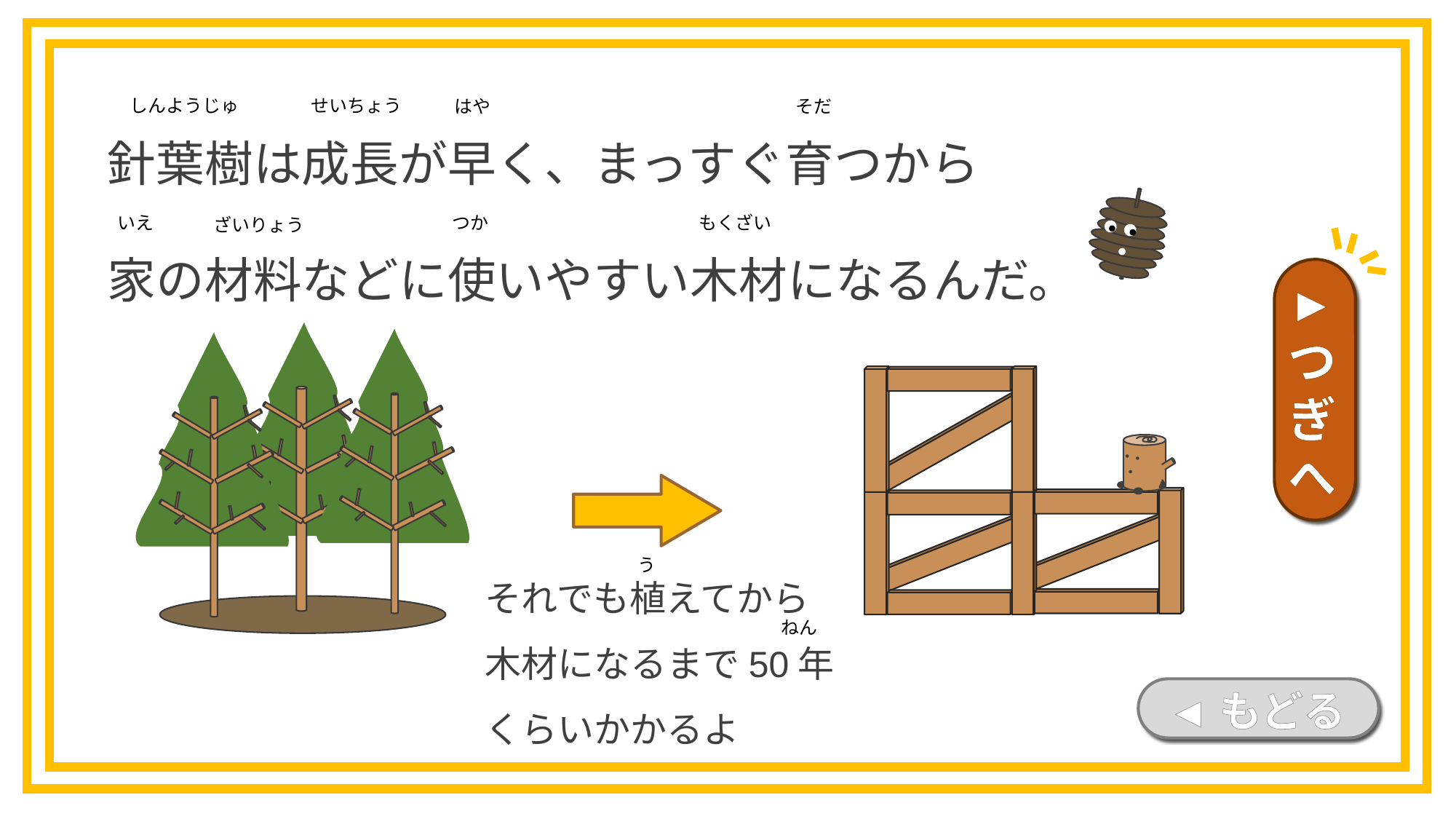

針葉樹は成長が早く、まっすぐ育つから
家の材料などに使いやすい木材になるんだ。
しんようじゅ
せいちょう
そだ
はや

いえ
つか
もくざい
ざいりょう
►つぎへ

それでも植えてから
木材になるまで50年
くらいかかるよ
う
ねん
◄もどる